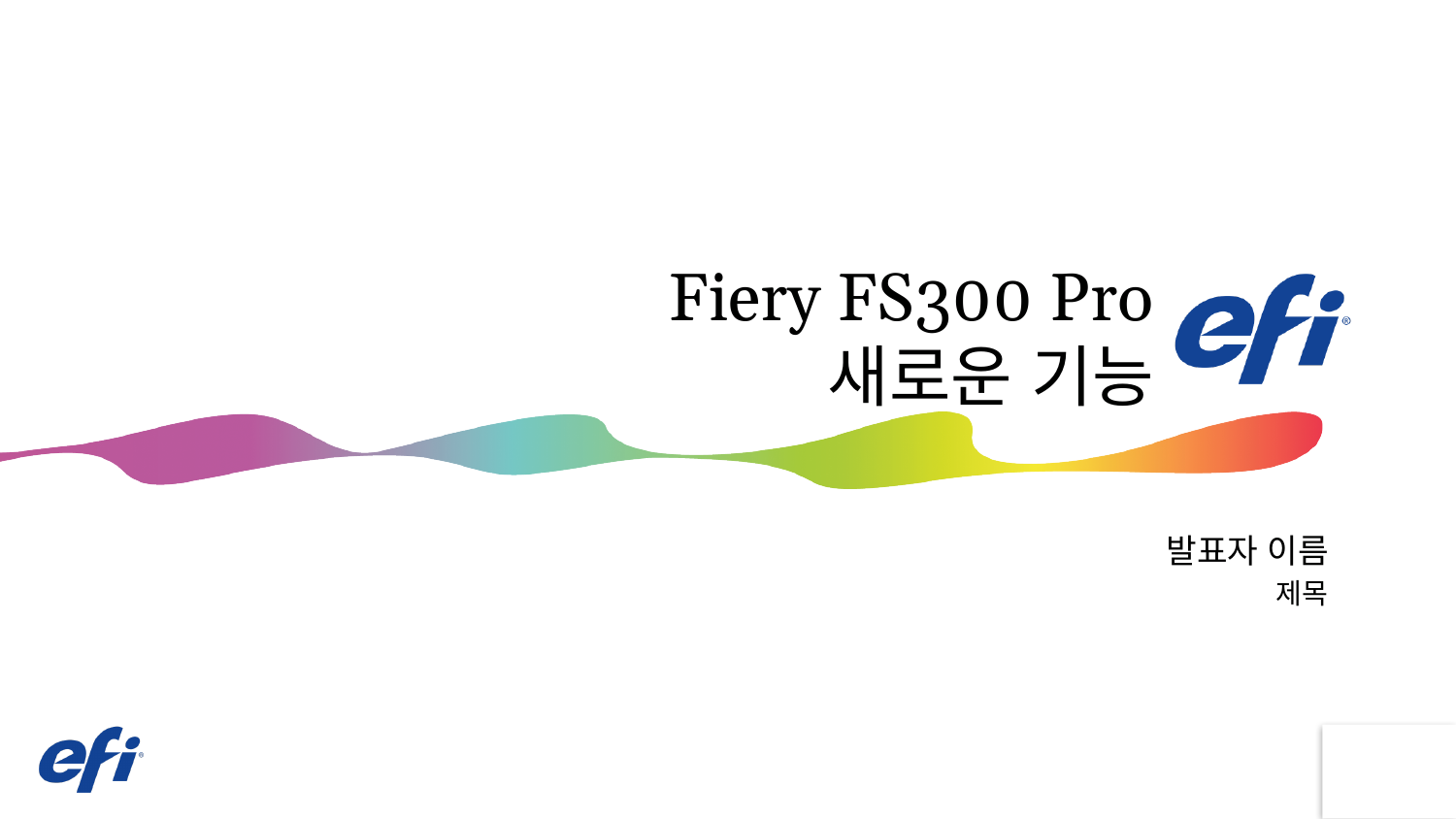

# Fiery FS300 Pro 새로운 기능
발표자 이름
제목